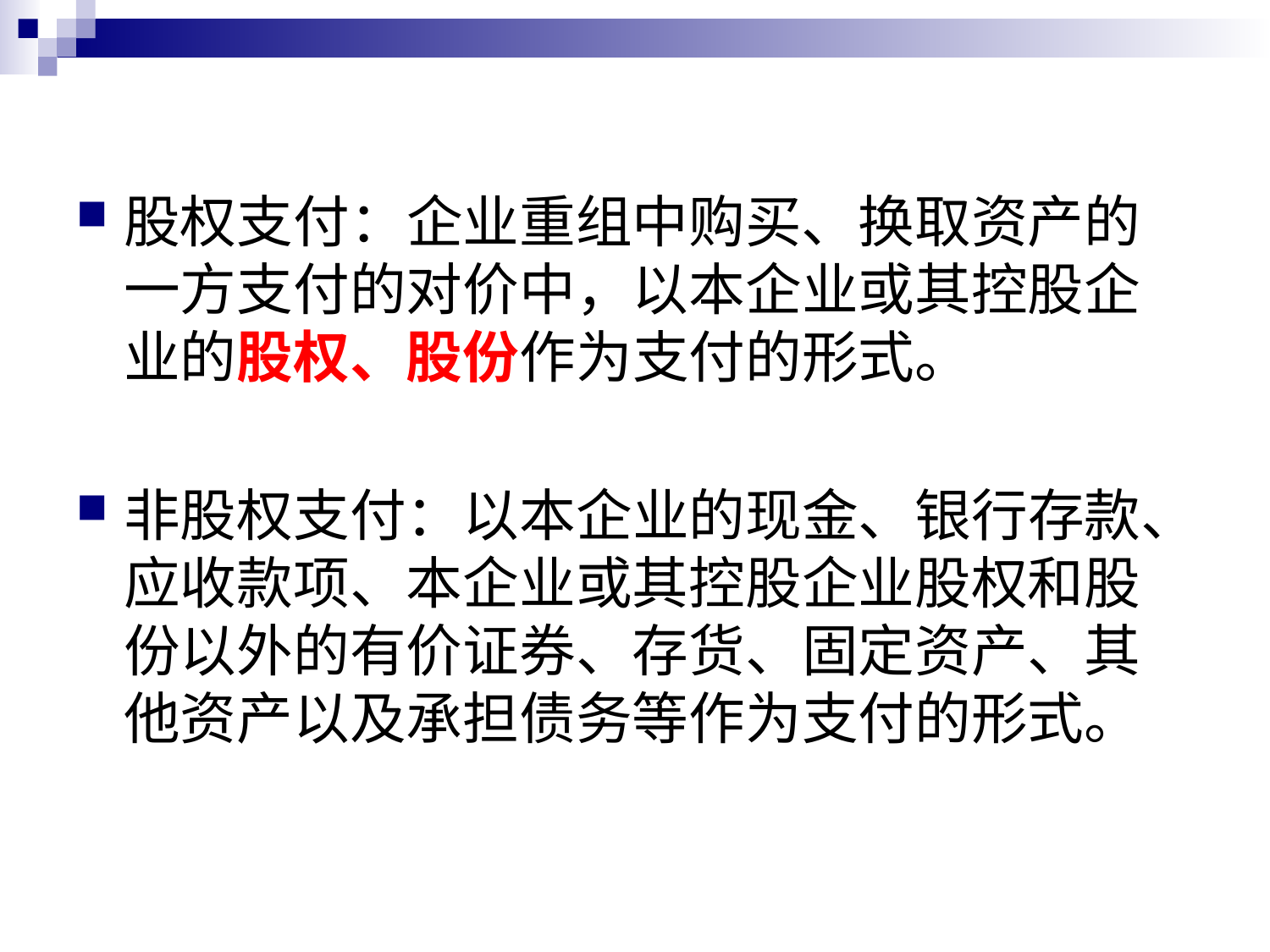

股权支付：企业重组中购买、换取资产的一方支付的对价中，以本企业或其控股企业的股权、股份作为支付的形式。

非股权支付：以本企业的现金、银行存款、应收款项、本企业或其控股企业股权和股份以外的有价证券、存货、固定资产、其他资产以及承担债务等作为支付的形式。